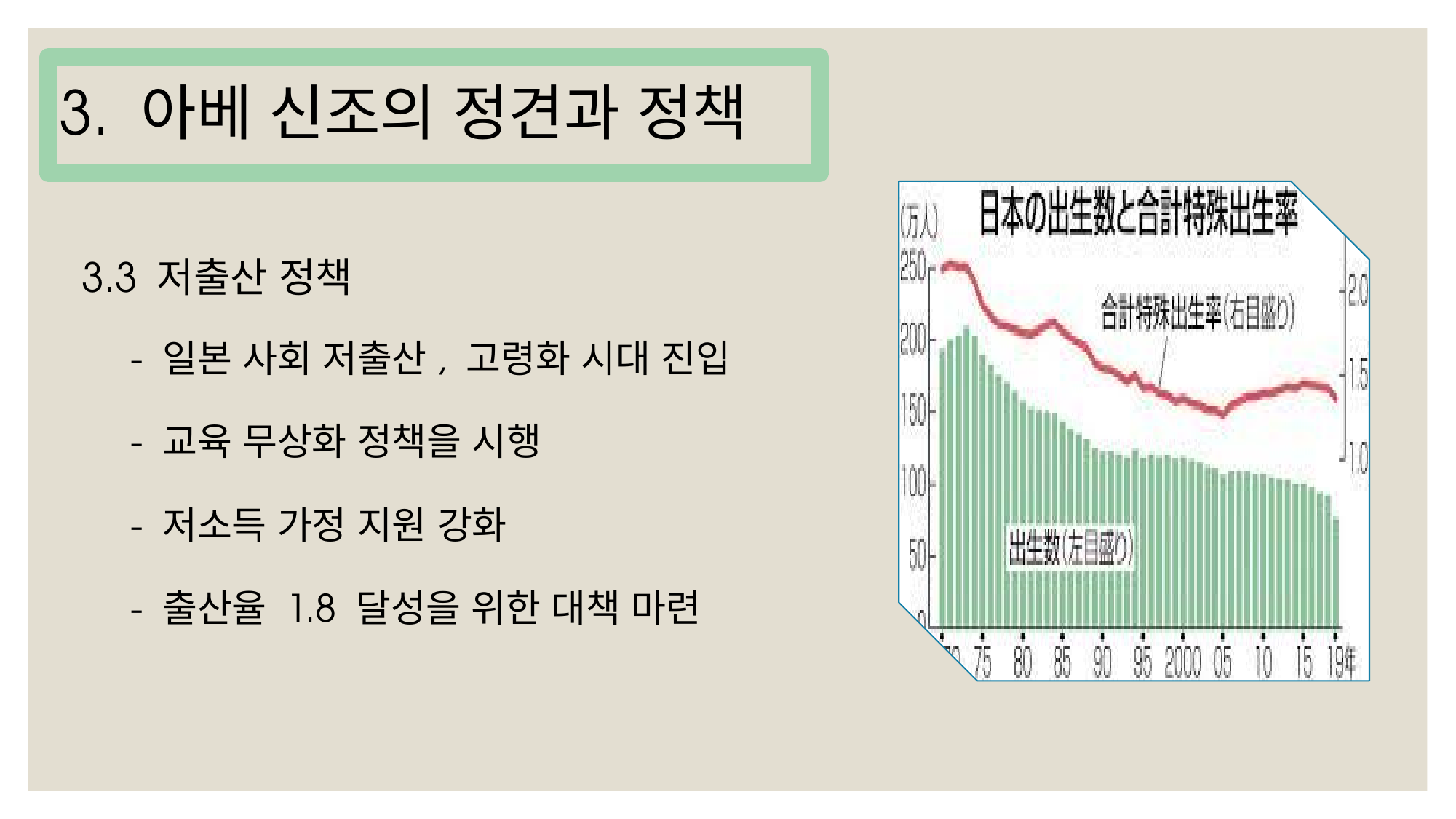

3. 아베 신조의 정견과 정책

3.3 저출산 정책
- 일본 사회 저출산, 고령화 시대 진입
- 교육 무상화 정책을 시행
- 저소득 가정 지원 강화
- 출산율 1.8 달성을 위한 대책 마련